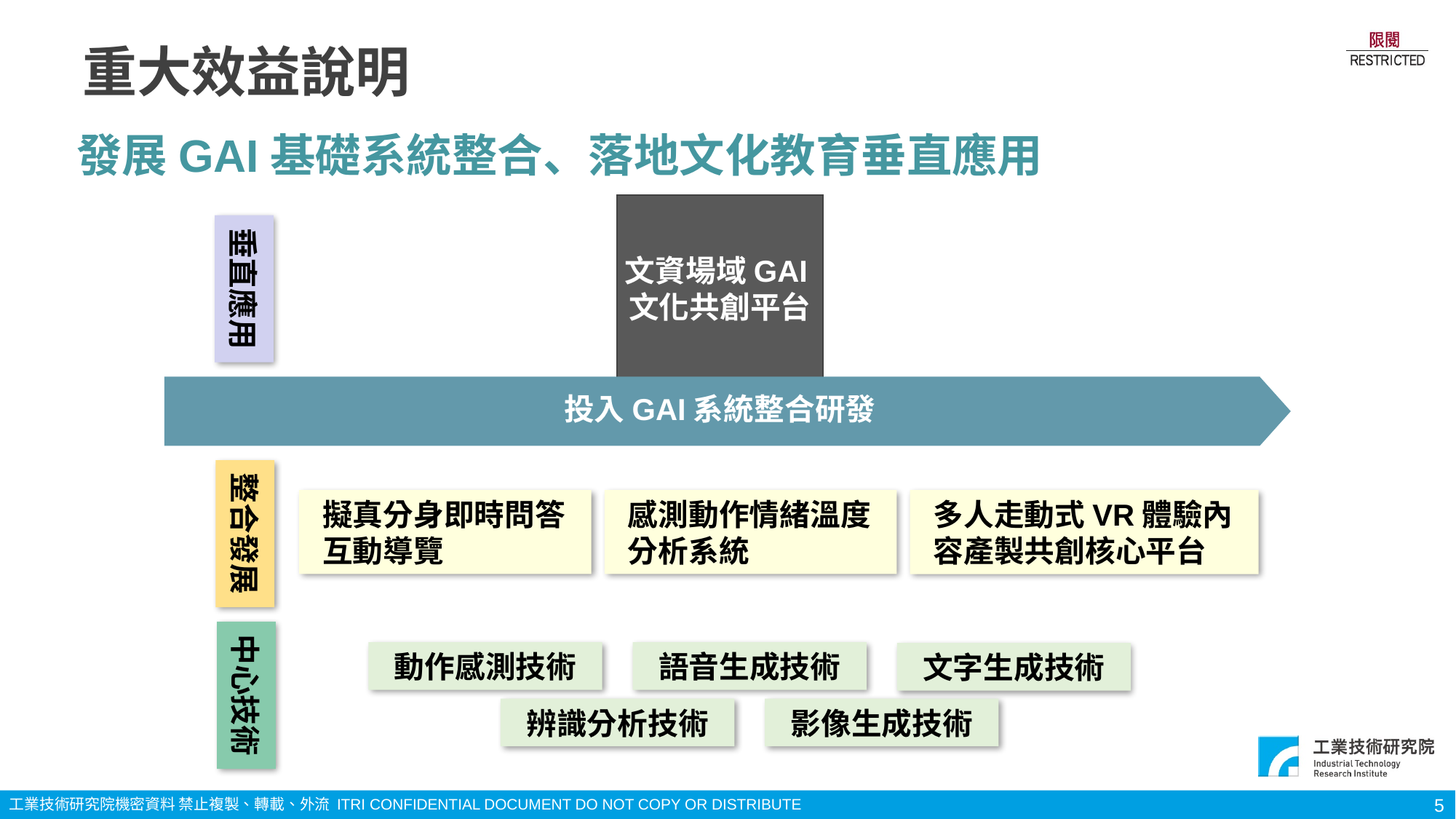

# 重大效益說明
發展GAI基礎系統整合、落地文化教育垂直應用

垂直應用
文資場域GAI文化共創平台
投入GAI系統整合研發
整合發展
擬真分身即時問答互動導覽
感測動作情緒溫度分析系統
多人走動式VR體驗內容產製共創核心平台
中心技術
動作感測技術
語音生成技術
文字生成技術
辨識分析技術
影像生成技術
5